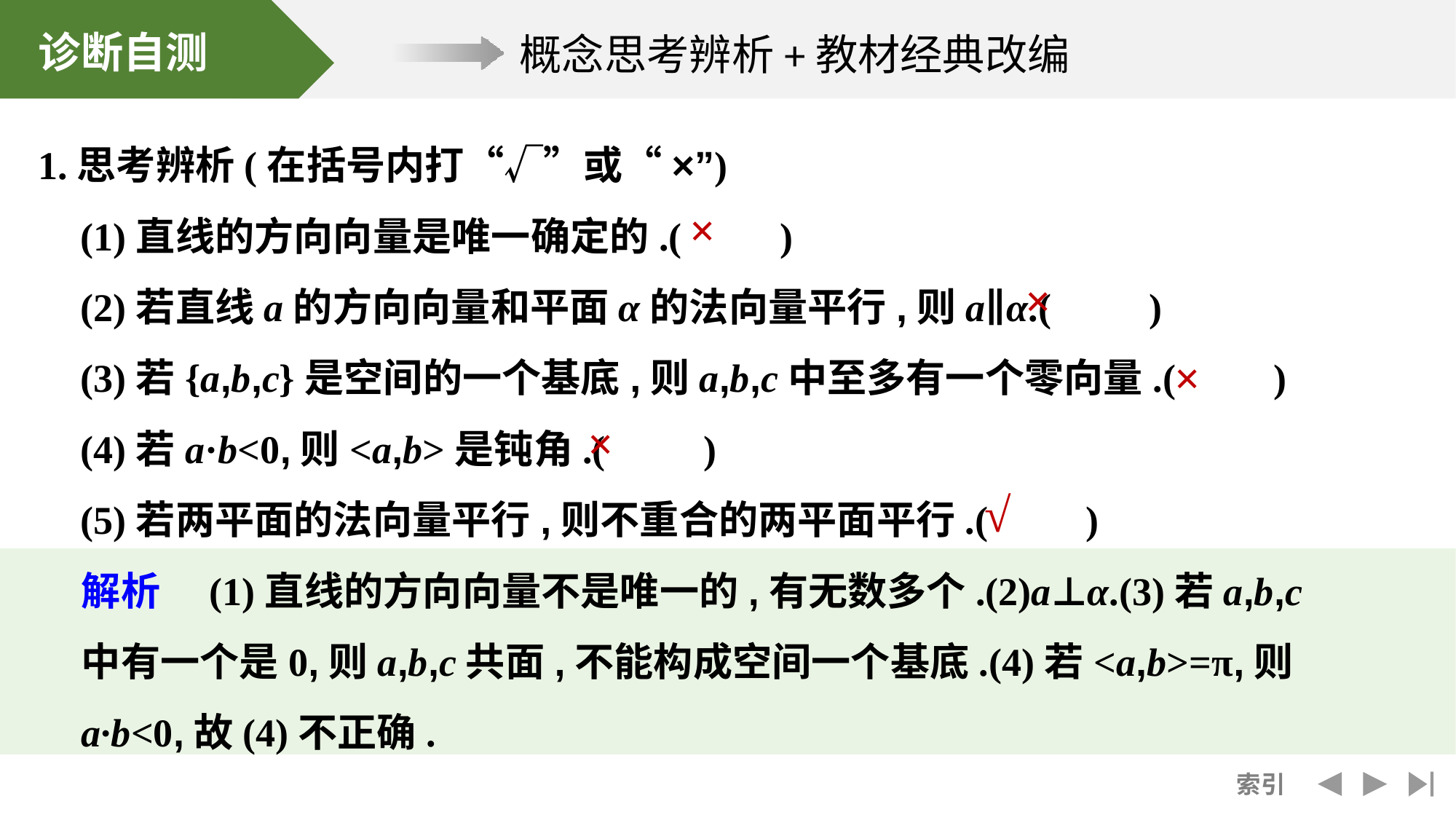

1.思考辨析(在括号内打“√”或“×”)
(1)直线的方向向量是唯一确定的.(　　)
(2)若直线a的方向向量和平面α的法向量平行,则a∥α.(　　)
(3)若{a,b,c}是空间的一个基底,则a,b,c中至多有一个零向量.(　　)
(4)若a·b<0,则<a,b>是钝角.(　　)
(5)若两平面的法向量平行,则不重合的两平面平行.(　　)
×
×
×
×
√
解析　(1)直线的方向向量不是唯一的,有无数多个.(2)a⊥α.(3)若a,b,c中有一个是0,则a,b,c共面,不能构成空间一个基底.(4)若<a,b>=π,则a·b<0,故(4)不正确.